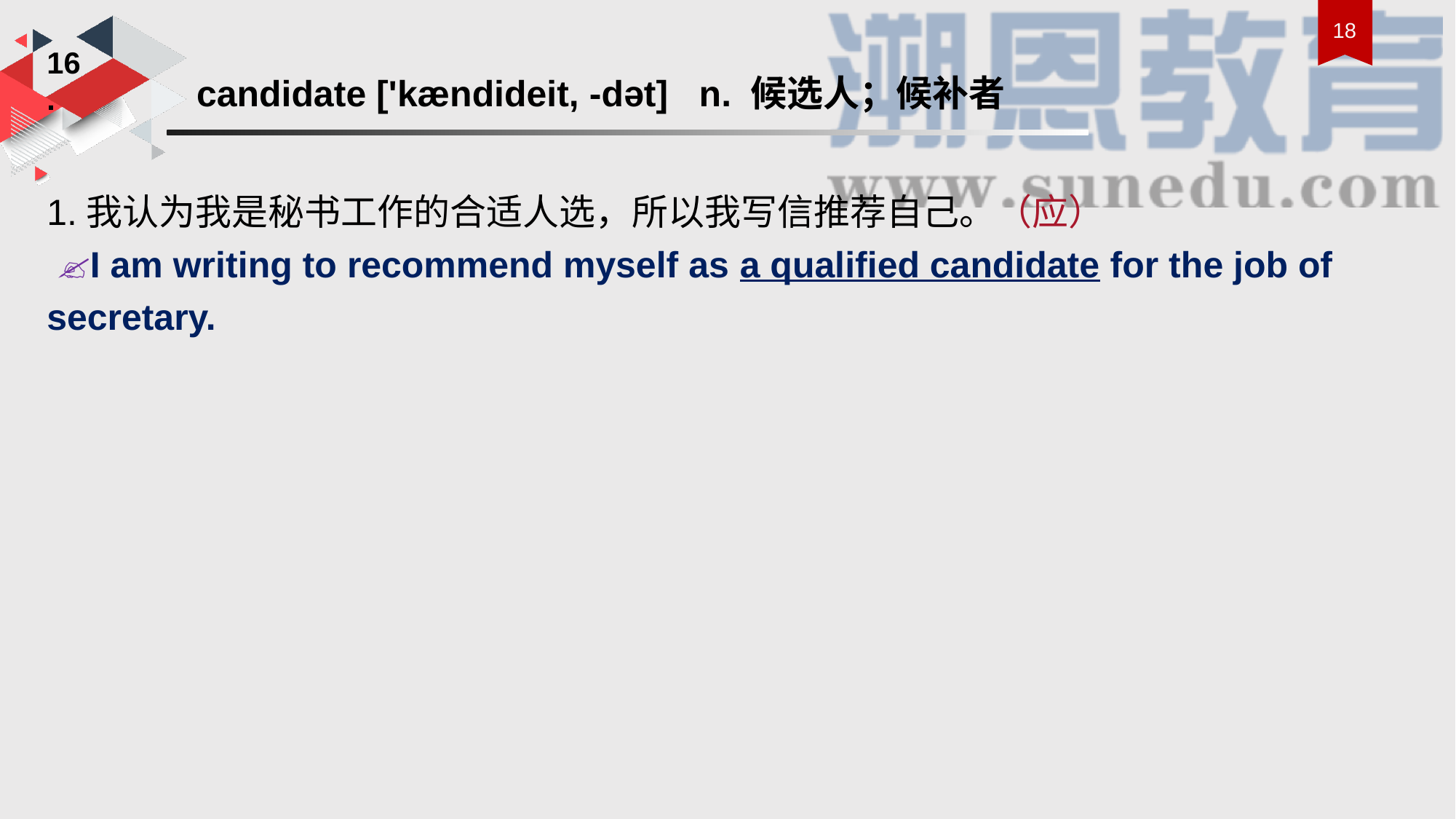

16.
candidate ['kændideit, -dət]   n. 候选人；候补者

1.我认为我是秘书工作的合适人选，所以我写信推荐自己。（应）
 ✍I am writing to recommend myself as a qualified candidate for the job of secretary.